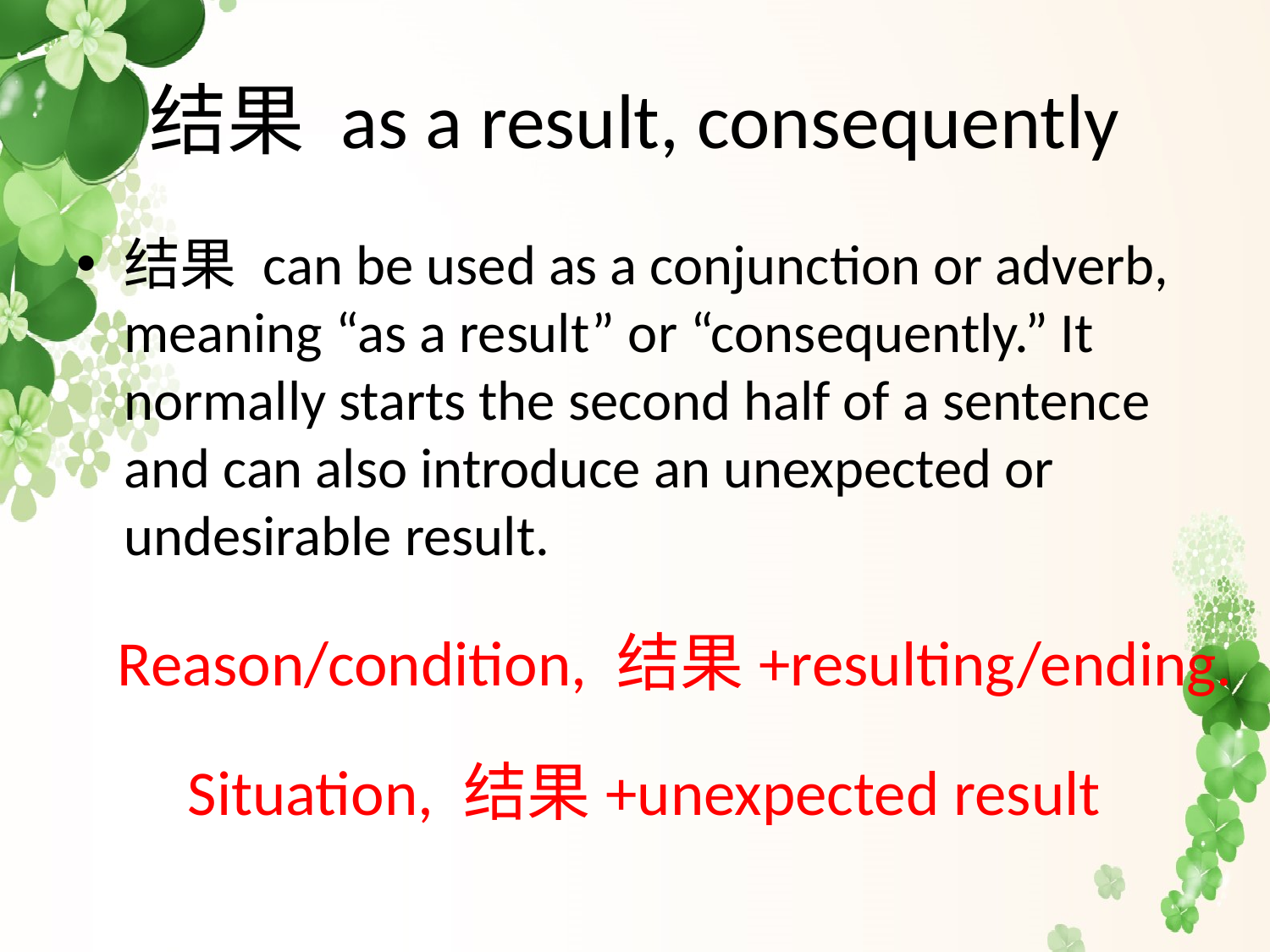

# 结果 as a result, consequently
结果 can be used as a conjunction or adverb, meaning “as a result” or “consequently.” It normally starts the second half of a sentence and can also introduce an unexpected or undesirable result.

Reason/condition, 结果+resulting/ending.

Situation, 结果+unexpected result